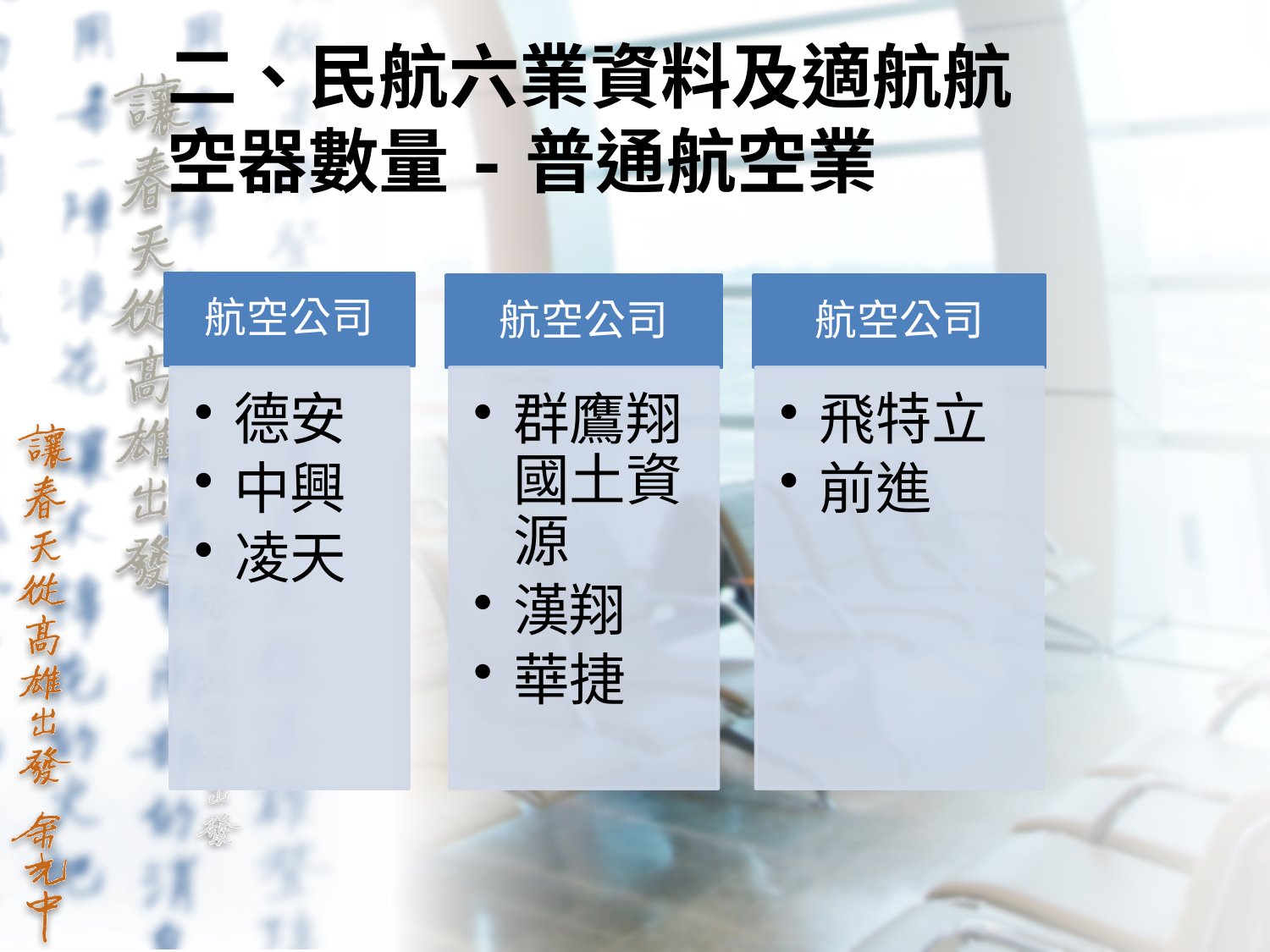

二、民航六業資料及適航航空器數量-普通航空業
航空公司
德安
中興
凌天
航空公司
群鷹翔國土資源
漢翔
華捷
航空公司
飛特立
前進